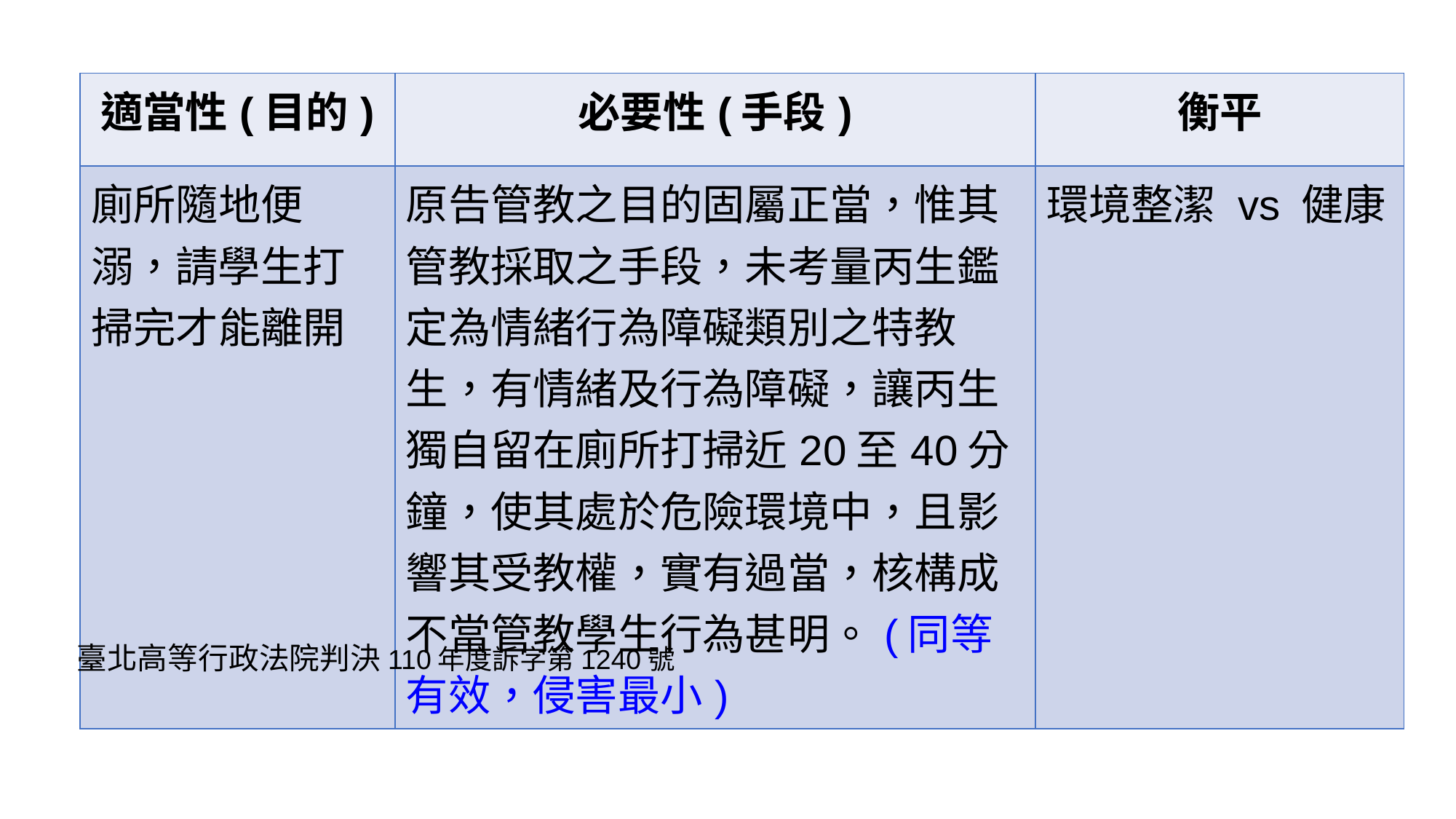

| 適當性(目的) | 必要性(手段) | 衡平 |
| --- | --- | --- |
| 廁所隨地便溺，請學生打掃完才能離開 | 原告管教之目的固屬正當，惟其管教採取之手段，未考量丙生鑑定為情緒行為障礙類別之特教生，有情緒及行為障礙，讓丙生獨自留在廁所打掃近20至40分鐘，使其處於危險環境中，且影響其受教權，實有過當，核構成不當管教學生行為甚明。(同等有效，侵害最小) | 環境整潔 vs 健康 |
臺北高等行政法院判決110年度訴字第1240號